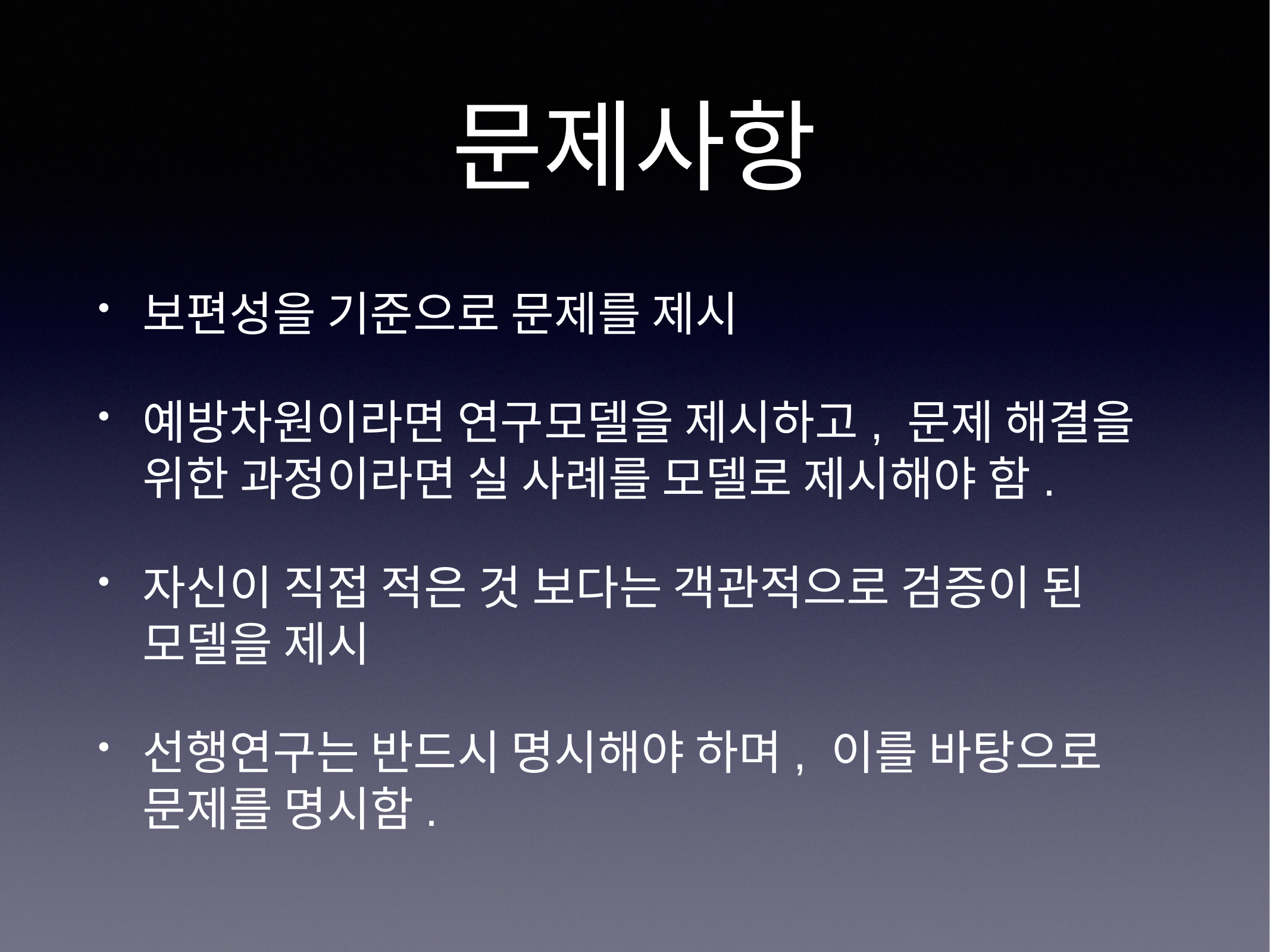

# 문제사항
보편성을 기준으로 문제를 제시
예방차원이라면 연구모델을 제시하고, 문제 해결을  위한 과정이라면 실 사례를 모델로 제시해야 함.
자신이 직접 적은 것 보다는 객관적으로 검증이 된 모델을 제시
선행연구는 반드시 명시해야 하며, 이를 바탕으로 문제를 명시함.